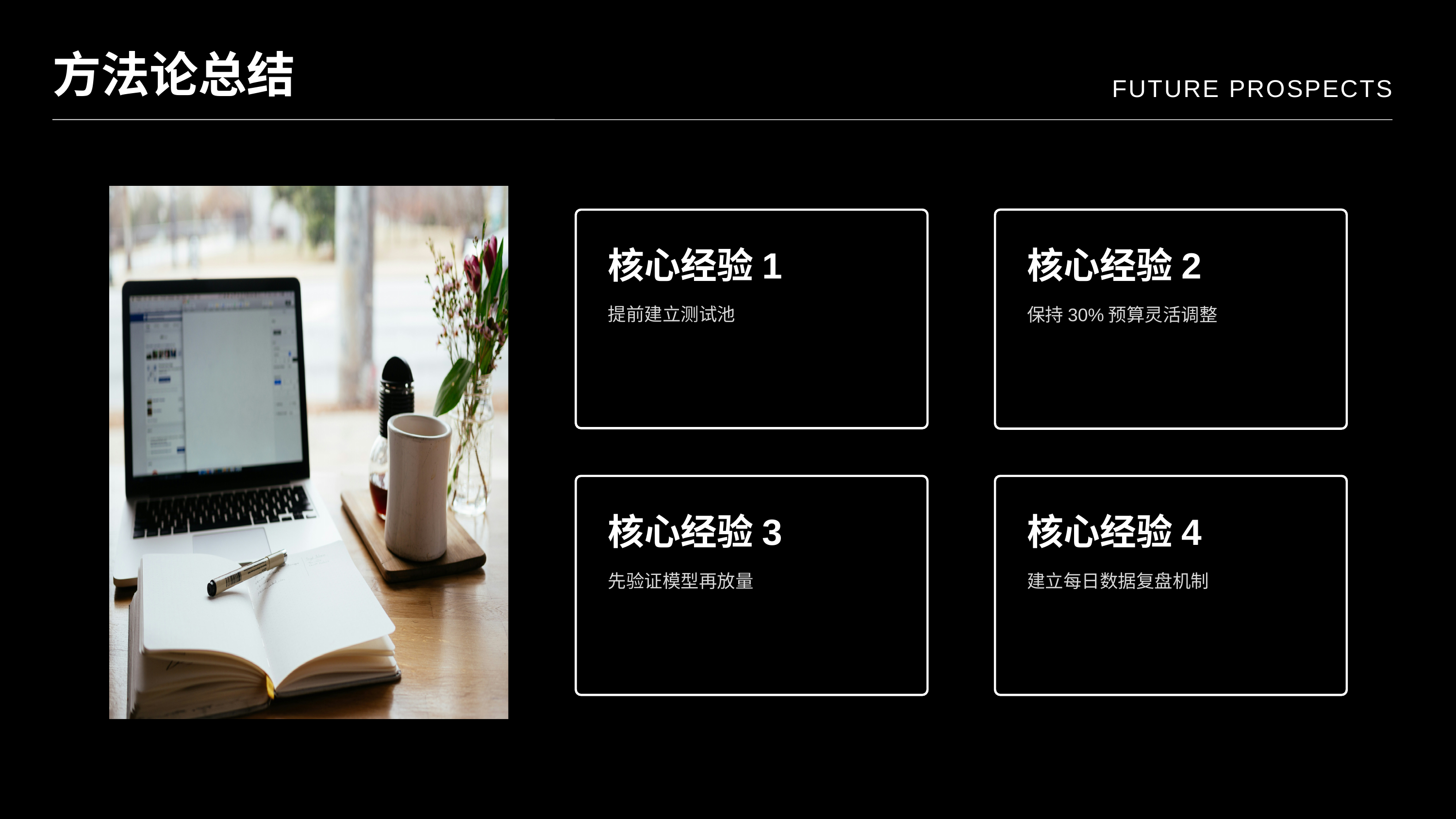

方法论总结
FUTURE PROSPECTS

核心经验1
核心经验2
提前建立测试池
保持30%预算灵活调整

核心经验3
核心经验4
先验证模型再放量
建立每日数据复盘机制